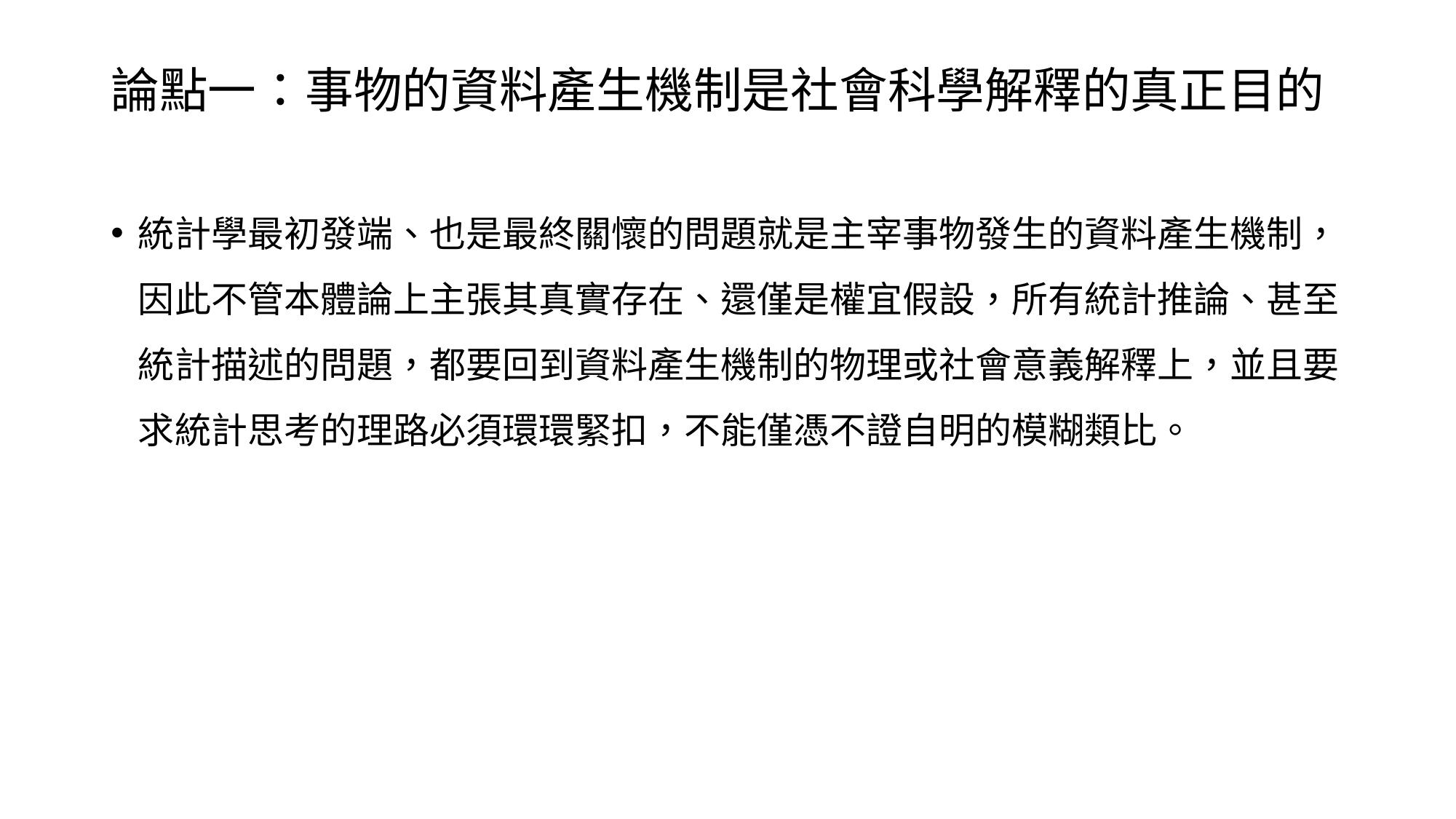

# 論點一：事物的資料產生機制是社會科學解釋的真正目的
統計學最初發端、也是最終關懷的問題就是主宰事物發生的資料產生機制，因此不管本體論上主張其真實存在、還僅是權宜假設，所有統計推論、甚至統計描述的問題，都要回到資料產生機制的物理或社會意義解釋上，並且要求統計思考的理路必須環環緊扣，不能僅憑不證自明的模糊類比。